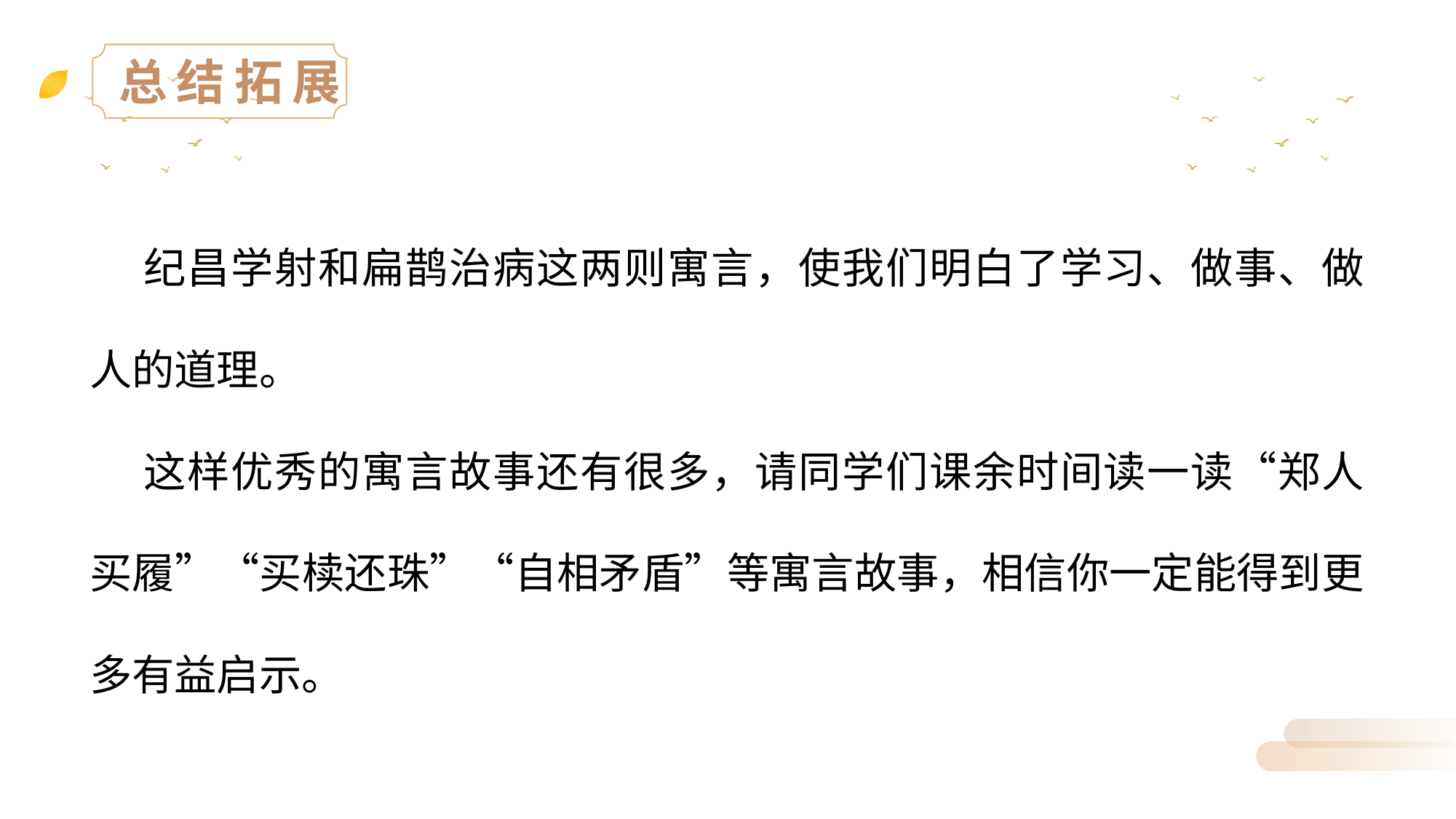

总结拓展
    纪昌学射和扁鹊治病这两则寓言，使我们明白了学习、做事、做人的道理。
    这样优秀的寓言故事还有很多，请同学们课余时间读一读“郑人买履”“买椟还珠”“自相矛盾”等寓言故事，相信你一定能得到更多有益启示。